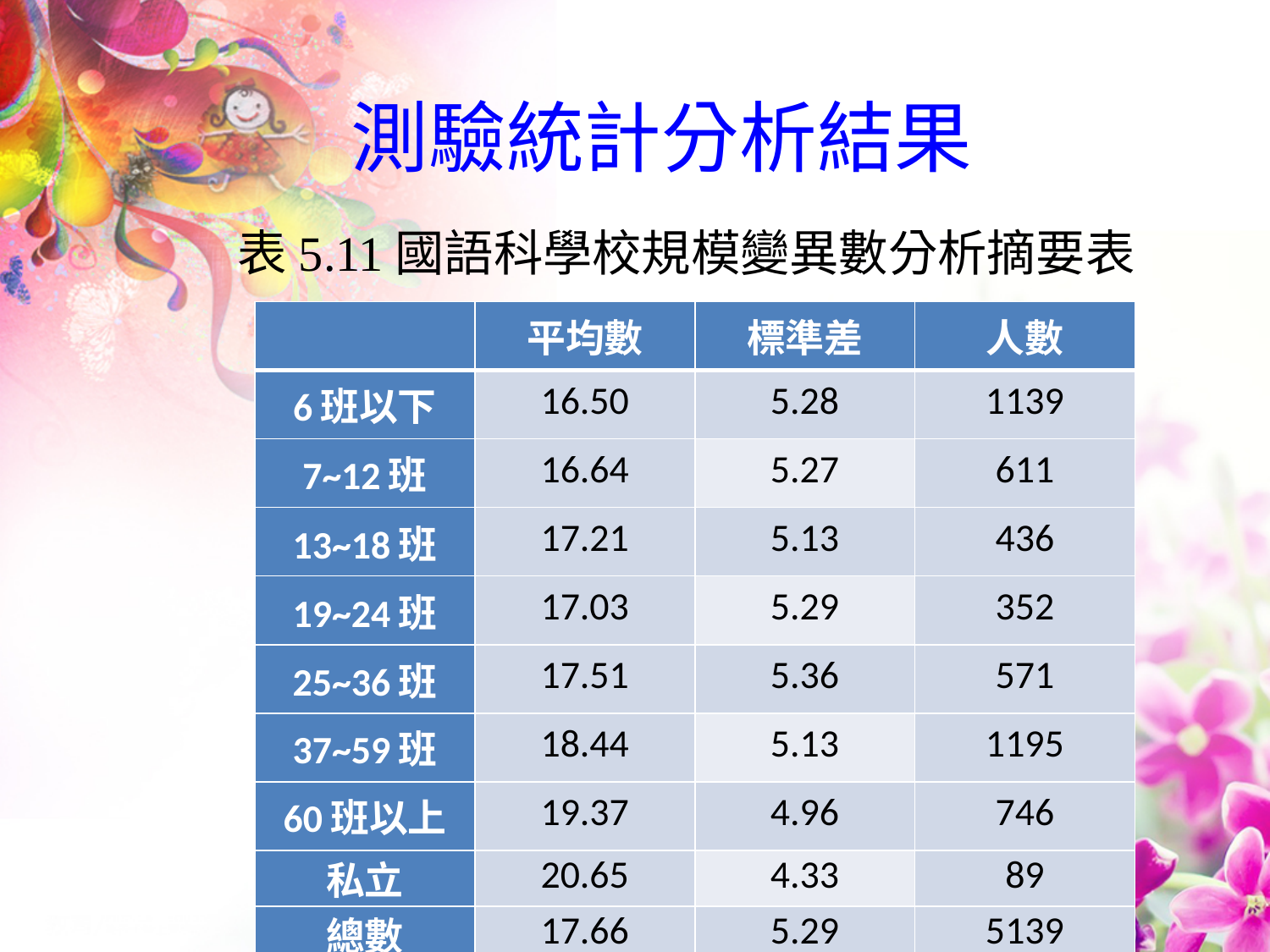

# 測驗統計分析結果
表5.11國語科學校規模變異數分析摘要表
|  | 平均數 | 標準差 | 人數 |
| --- | --- | --- | --- |
| 6班以下 | 16.50 | 5.28 | 1139 |
| 7~12班 | 16.64 | 5.27 | 611 |
| 13~18班 | 17.21 | 5.13 | 436 |
| 19~24班 | 17.03 | 5.29 | 352 |
| 25~36班 | 17.51 | 5.36 | 571 |
| 37~59班 | 18.44 | 5.13 | 1195 |
| 60班以上 | 19.37 | 4.96 | 746 |
| 私立 | 20.65 | 4.33 | 89 |
| 總數 | 17.66 | 5.29 | 5139 |